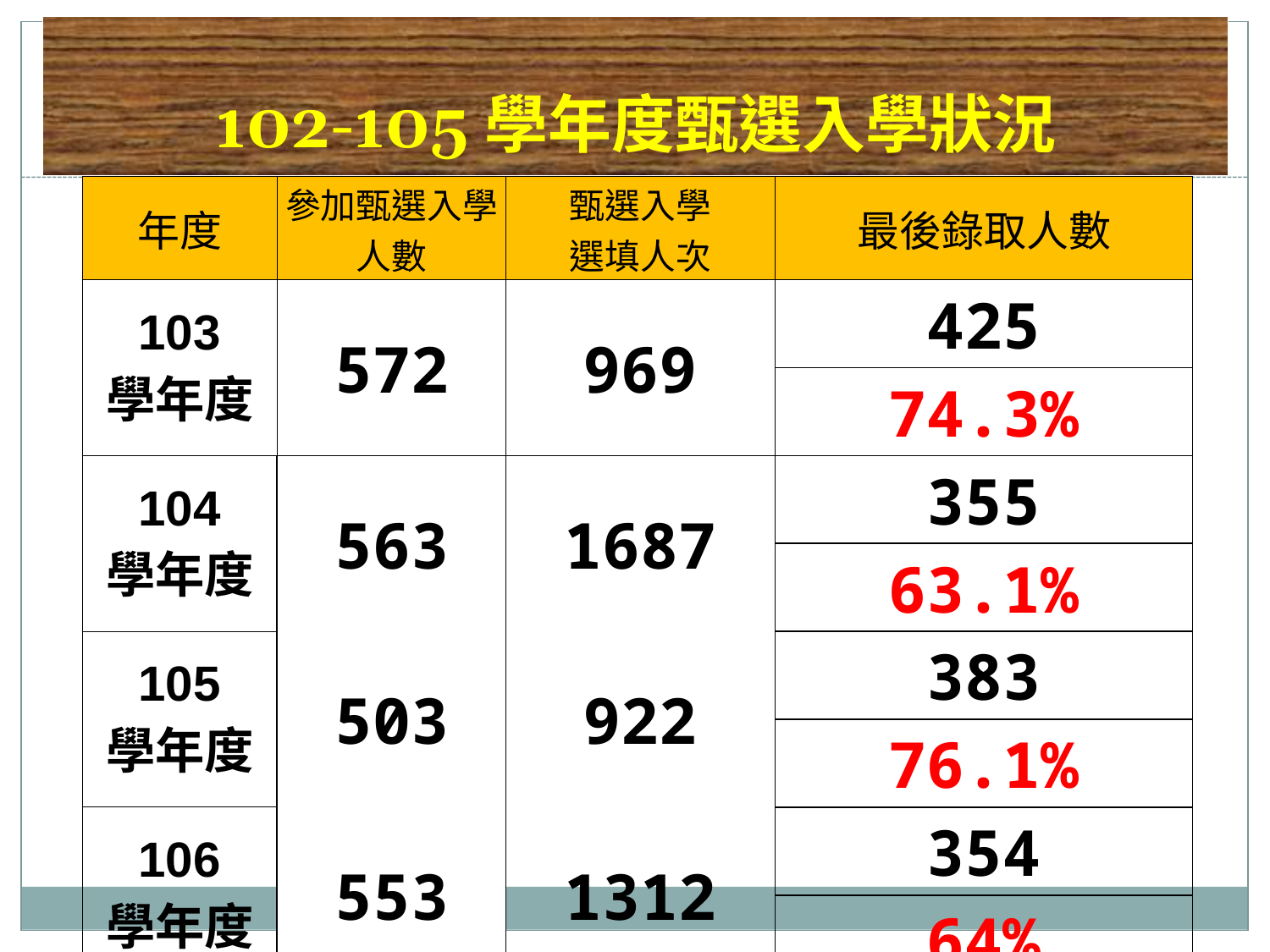

102-105學年度甄選入學狀況
| 年度 | 參加甄選入學人數 | 甄選入學 選填人次 | 最後錄取人數 |
| --- | --- | --- | --- |
| 103 學年度 | 572 | 969 | 425 |
|  |  |  | 74.3% |
| 104 學年度 | 563 | 1687 | 355 |
|  |  |  | 63.1% |
| 105 學年度 | 503 | 922 | 383 |
|  |  |  | 76.1% |
| 106 學年度 | 553 | 1312 | 354 |
|  |  |  | 64% |